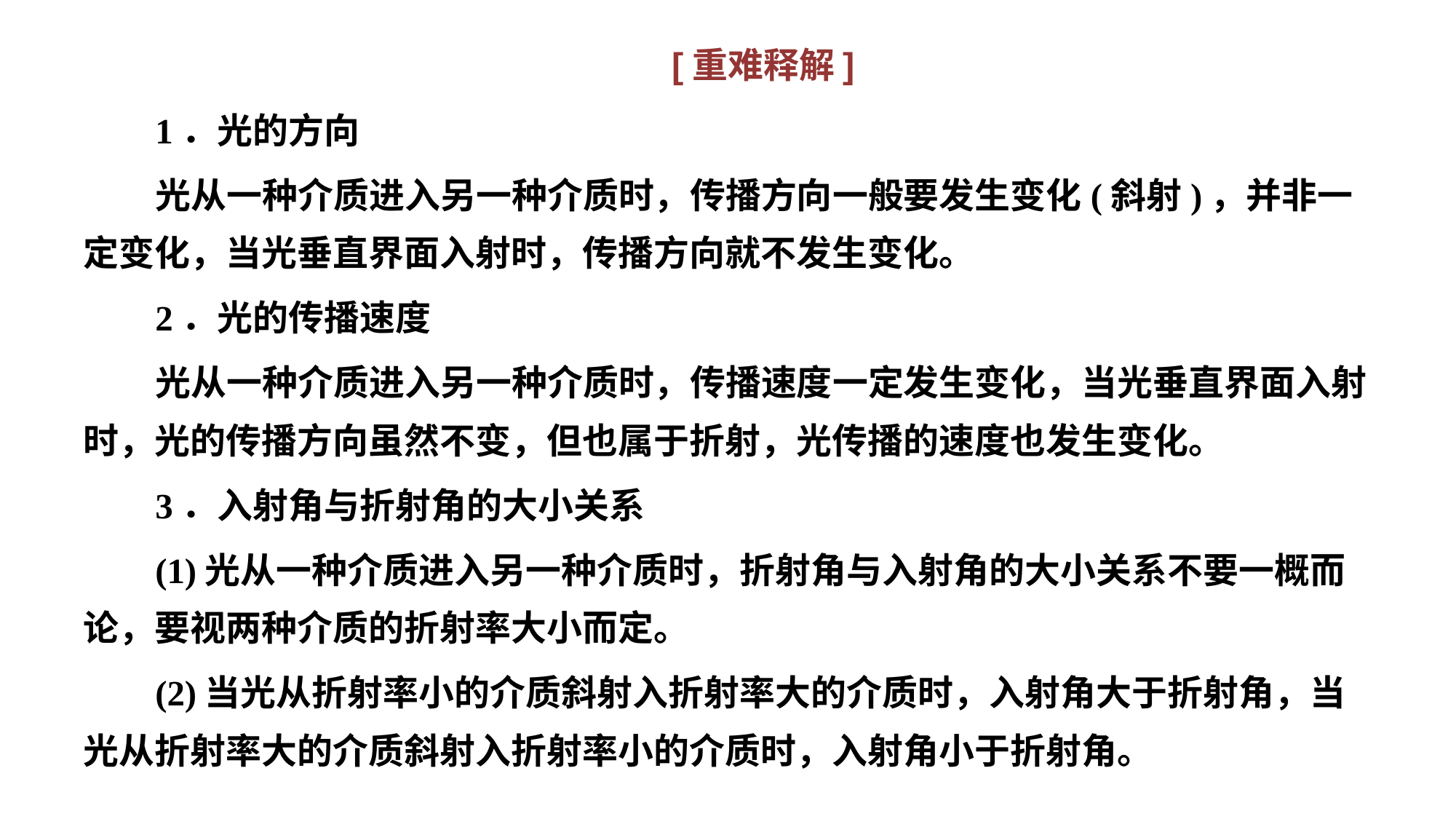

[重难释解]
1．光的方向
光从一种介质进入另一种介质时，传播方向一般要发生变化(斜射)，并非一定变化，当光垂直界面入射时，传播方向就不发生变化。
2．光的传播速度
光从一种介质进入另一种介质时，传播速度一定发生变化，当光垂直界面入射时，光的传播方向虽然不变，但也属于折射，光传播的速度也发生变化。
3．入射角与折射角的大小关系
(1)光从一种介质进入另一种介质时，折射角与入射角的大小关系不要一概而论，要视两种介质的折射率大小而定。
(2)当光从折射率小的介质斜射入折射率大的介质时，入射角大于折射角，当光从折射率大的介质斜射入折射率小的介质时，入射角小于折射角。